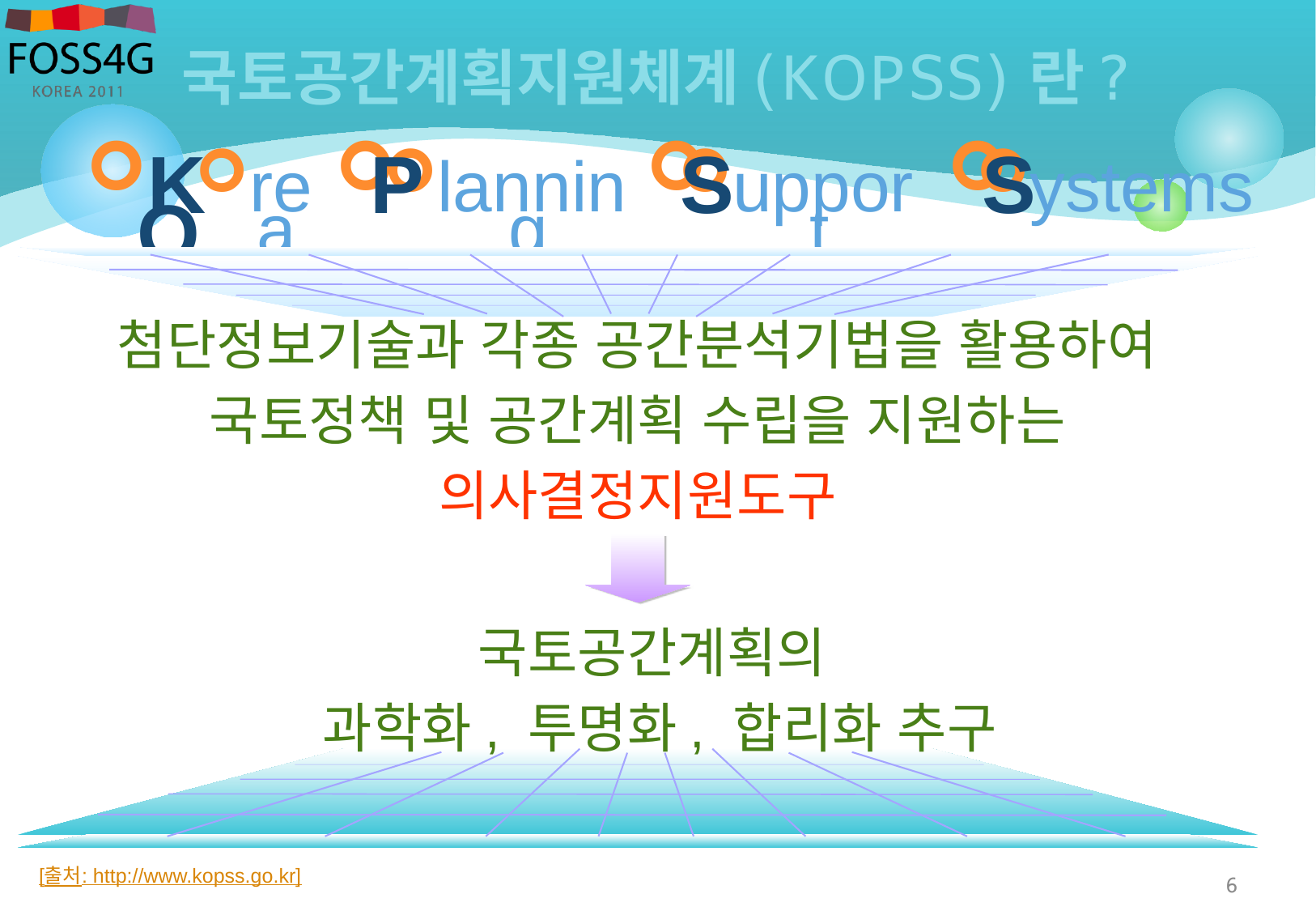

# 국토공간계획지원체계(KOPSS)란?
KO
P
S
S
rea
lanning
upport
ystems

첨단정보기술과 각종 공간분석기법을 활용하여
국토정책 및 공간계획 수립을 지원하는
의사결정지원도구

국토공간계획의
과학화, 투명화, 합리화 추구

[출처: http://www.kopss.go.kr]
6